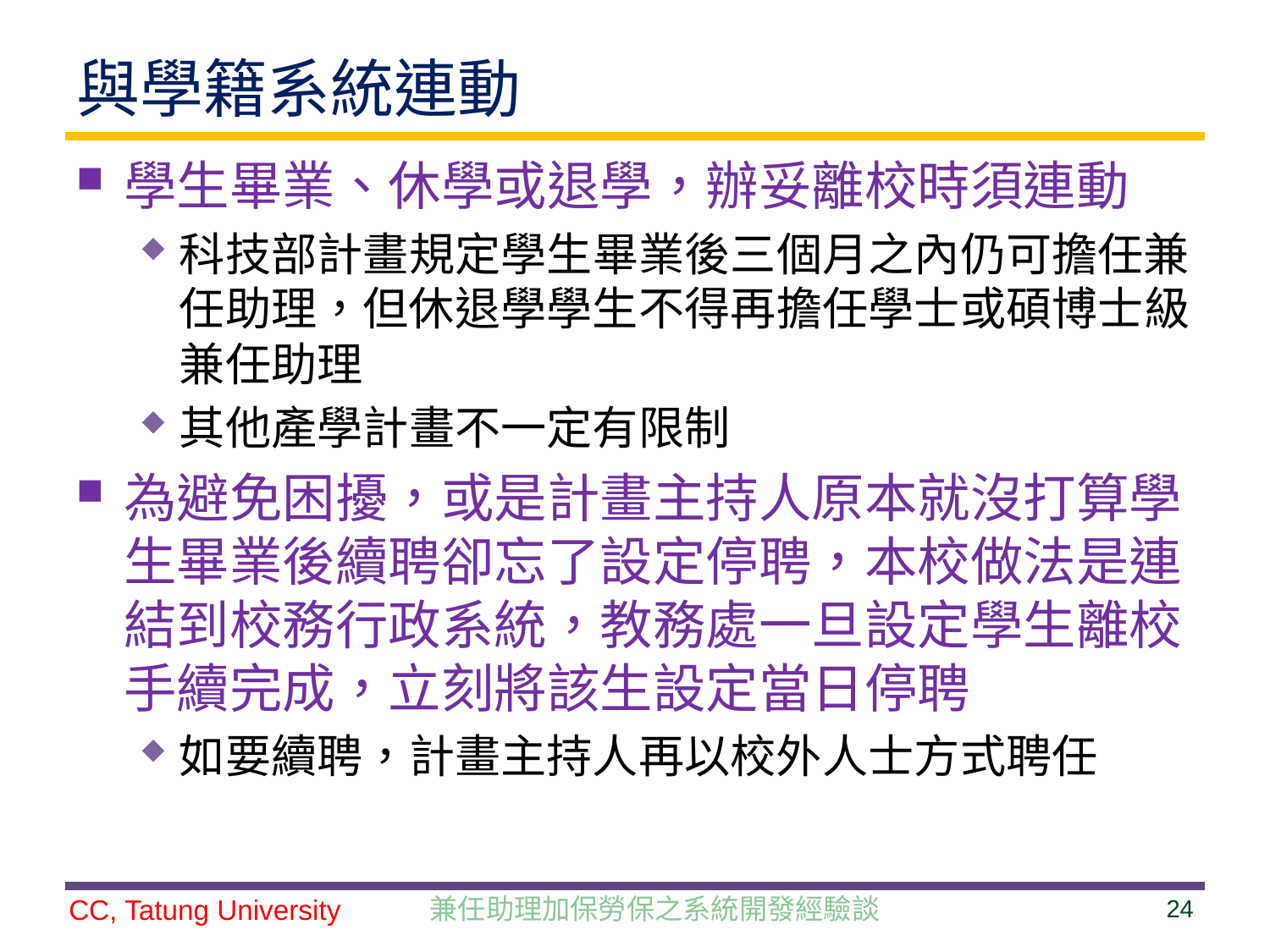

# 與學籍系統連動
學生畢業、休學或退學，辦妥離校時須連動
科技部計畫規定學生畢業後三個月之內仍可擔任兼任助理，但休退學學生不得再擔任學士或碩博士級兼任助理
其他產學計畫不一定有限制
為避免困擾，或是計畫主持人原本就沒打算學生畢業後續聘卻忘了設定停聘，本校做法是連結到校務行政系統，教務處一旦設定學生離校手續完成，立刻將該生設定當日停聘
如要續聘，計畫主持人再以校外人士方式聘任
兼任助理加保勞保之系統開發經驗談
24